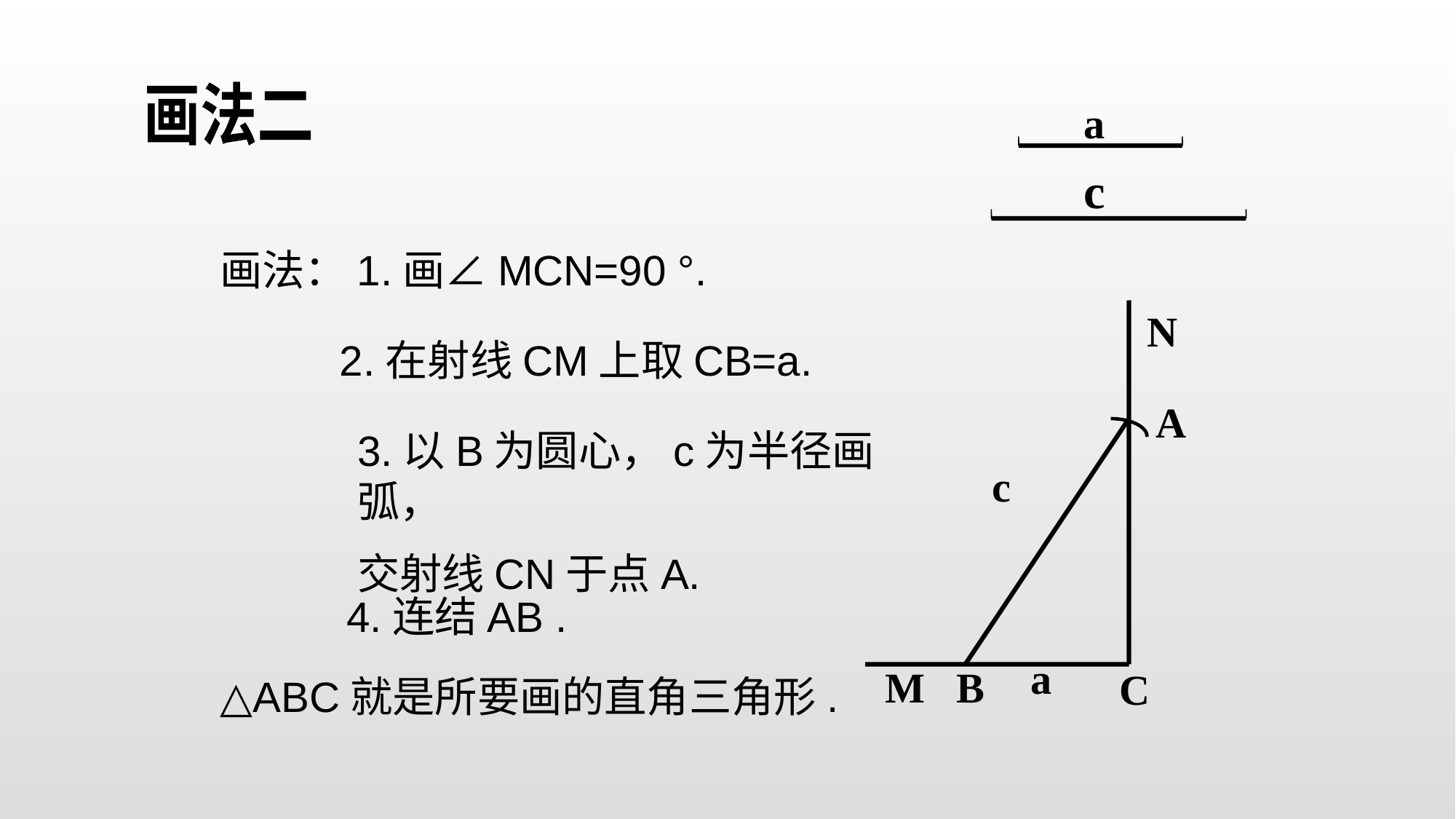

画法二
a

c

画法：1.画∠MCN=90 °.
N

2.在射线CM上取CB=a.
A
3.以B为圆心，c为半径画弧，
交射线CN于点A.

c
4.连结AB .
a
B
M
C
△ABC就是所要画的直角三角形.